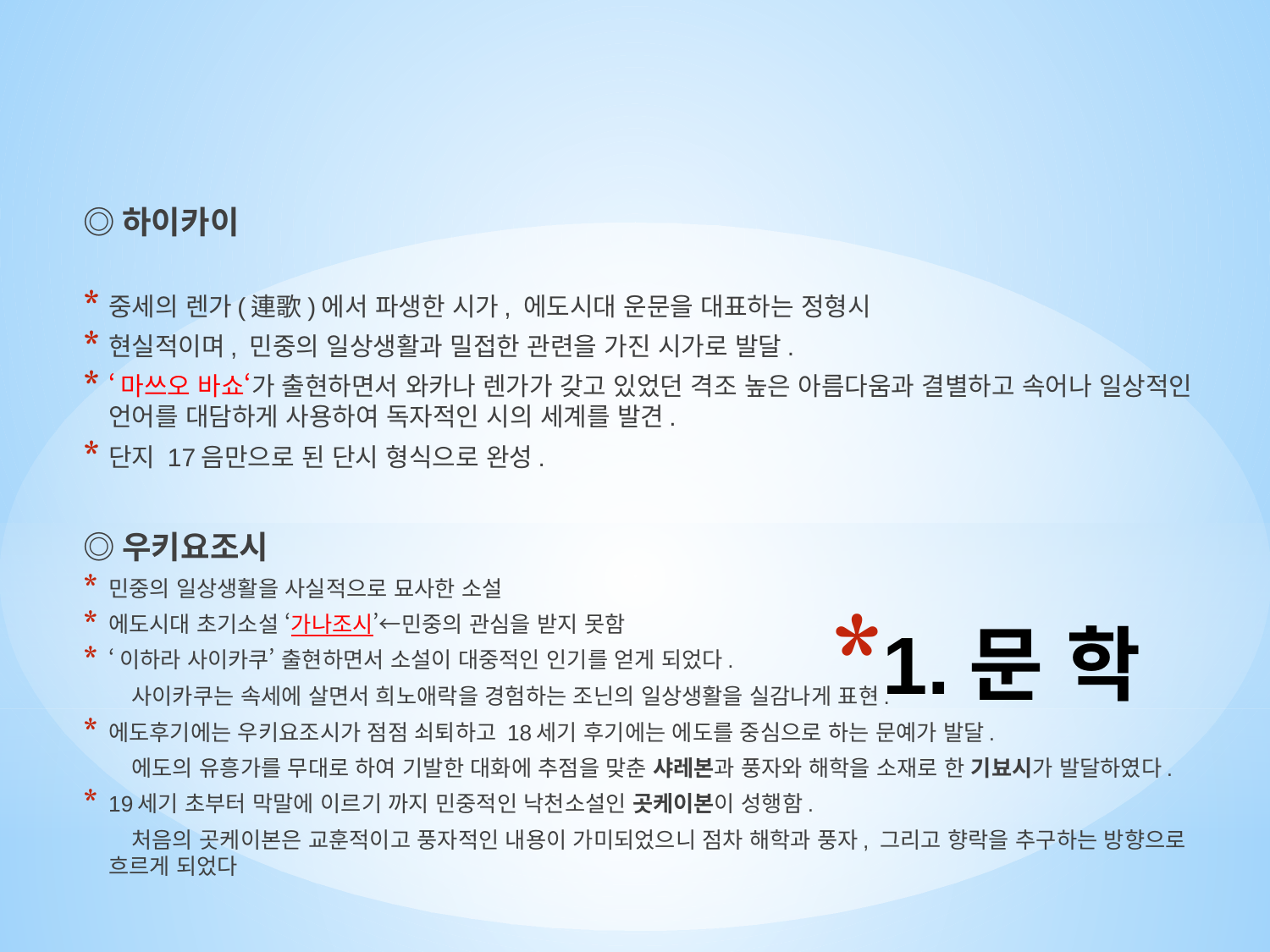

◎하이카이

중세의 렌가(連歌)에서 파생한 시가, 에도시대 운문을 대표하는 정형시
현실적이며, 민중의 일상생활과 밀접한 관련을 가진 시가로 발달.
‘마쓰오 바쇼‘가 출현하면서 와카나 렌가가 갖고 있었던 격조 높은 아름다움과 결별하고 속어나 일상적인 언어를 대담하게 사용하여 독자적인 시의 세계를 발견.
단지 17음만으로 된 단시 형식으로 완성.

◎우키요조시
민중의 일상생활을 사실적으로 묘사한 소설
에도시대 초기소설 ‘가나조시’←민중의 관심을 받지 못함
‘이하라 사이카쿠’ 출현하면서 소설이 대중적인 인기를 얻게 되었다.
       사이카쿠는 속세에 살면서 희노애락을 경험하는 조닌의 일상생활을 실감나게 표현.
에도후기에는 우키요조시가 점점 쇠퇴하고 18세기 후기에는 에도를 중심으로 하는 문예가 발달.
       에도의 유흥가를 무대로 하여 기발한 대화에 추점을 맞춘 샤레본과 풍자와 해학을 소재로 한 기뵤시가 발달하였다.
19세기 초부터 막말에 이르기 까지 민중적인 낙천소설인 곳케이본이 성행함.
       처음의 곳케이본은 교훈적이고 풍자적인 내용이 가미되었으니 점차 해학과 풍자, 그리고 향락을 추구하는 방향으로 흐르게 되었다

# 1.문 학